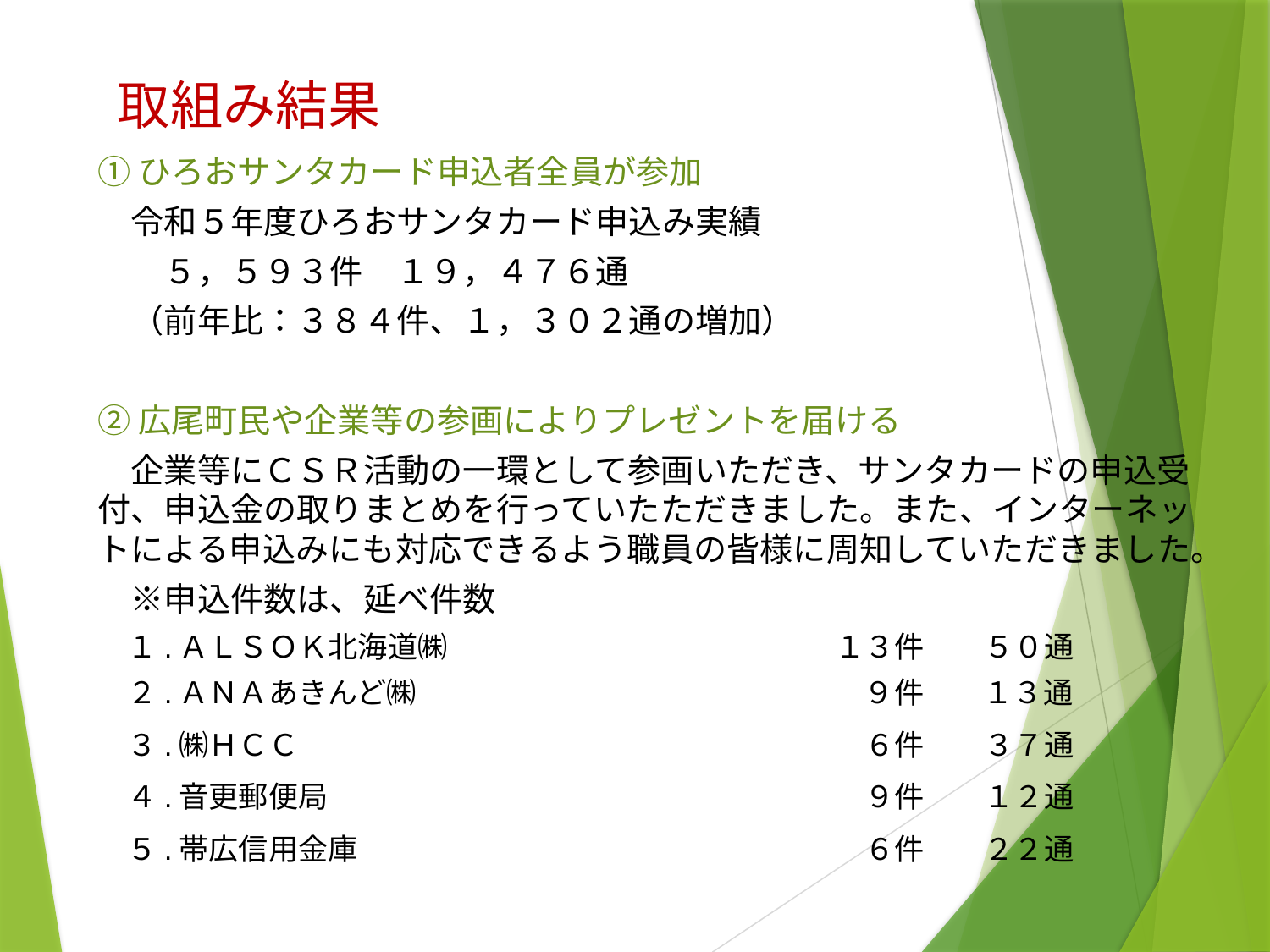

# 取組み結果
①ひろおサンタカード申込者全員が参加
　令和５年度ひろおサンタカード申込み実績
　　５，５９３件　１９，４７６通
　（前年比：３８４件、１，３０２通の増加）

②広尾町民や企業等の参画によりプレゼントを届ける
　企業等にＣＳＲ活動の一環として参画いただき、サンタカードの申込受付、申込金の取りまとめを行っていたただきました。また、インターネットによる申込みにも対応できるよう職員の皆様に周知していただきました。
　※申込件数は、延べ件数
　１.ＡＬＳＯＫ北海道㈱　　　　　　　　　　　　　１３件　　５０通
　２.ＡＮＡあきんど㈱　　　　　　　　　　　　　　　９件　　１３通
　３.㈱ＨＣＣ　　　　　　　　　　　　　　　　　　　６件　　３７通
　４.音更郵便局　　　　　　　　　　　　　　　　　　９件　　１２通
　５.帯広信用金庫　　　　　　　　　　　　　　　　　６件　　２２通